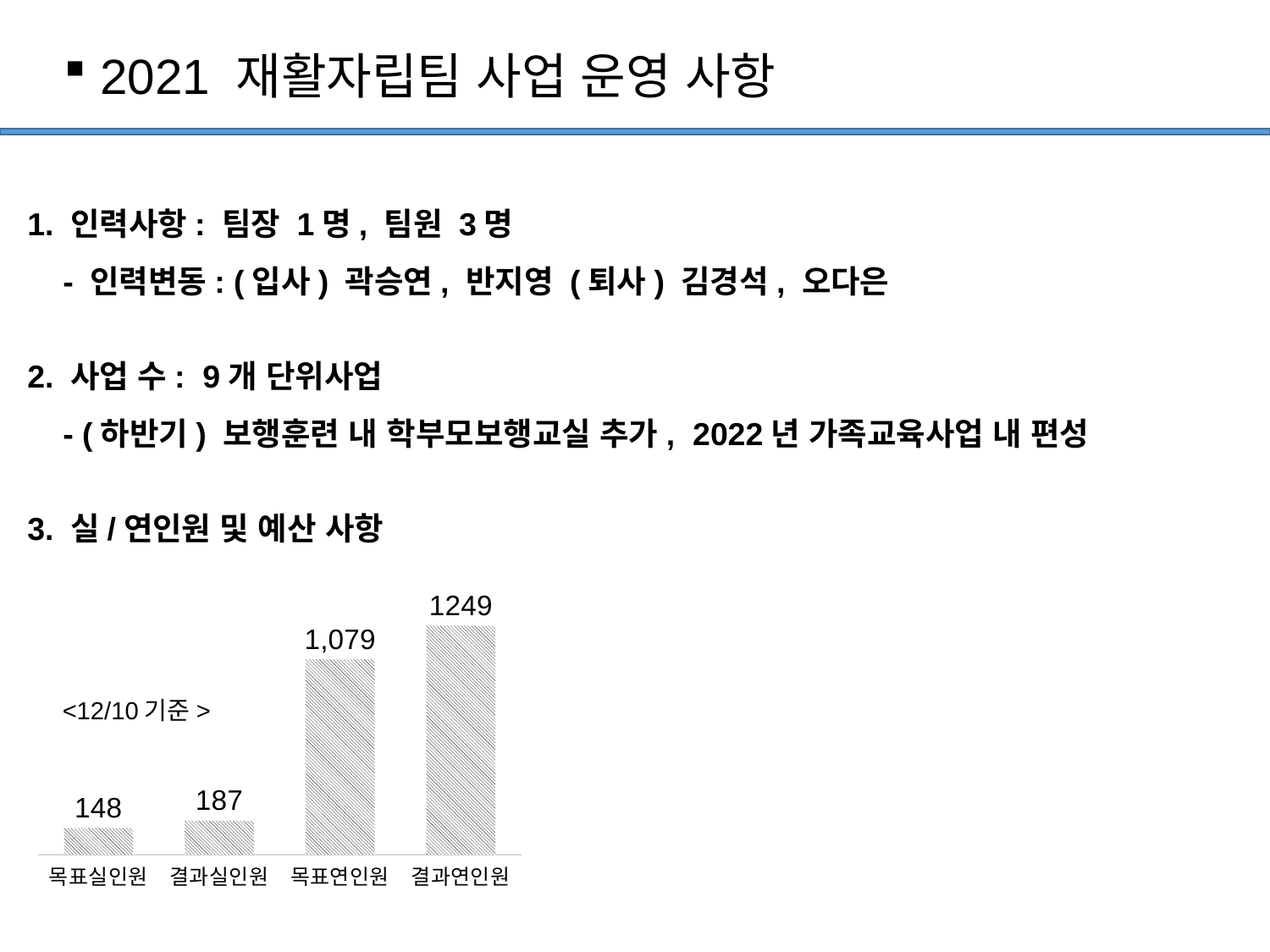

2021 재활자립팀 사업 운영 사항

1. 인력사항: 팀장 1명, 팀원 3명
    - 인력변동: (입사) 곽승연, 반지영 (퇴사) 김경석, 오다은

2. 사업 수:  9개 단위사업
    - (하반기) 보행훈련 내 학부모보행교실 추가,  2022년 가족교육사업 내 편성

3. 실/연인원 및 예산 사항

     <12/10기준>

### Chart

| Category |  |
|---|---|
| 목표실인원 | 148.0 |
| 결과실인원 | 188.0 |
| 목표연인원 | 1079.0 |
| 결과연인원 | 1265.0 |